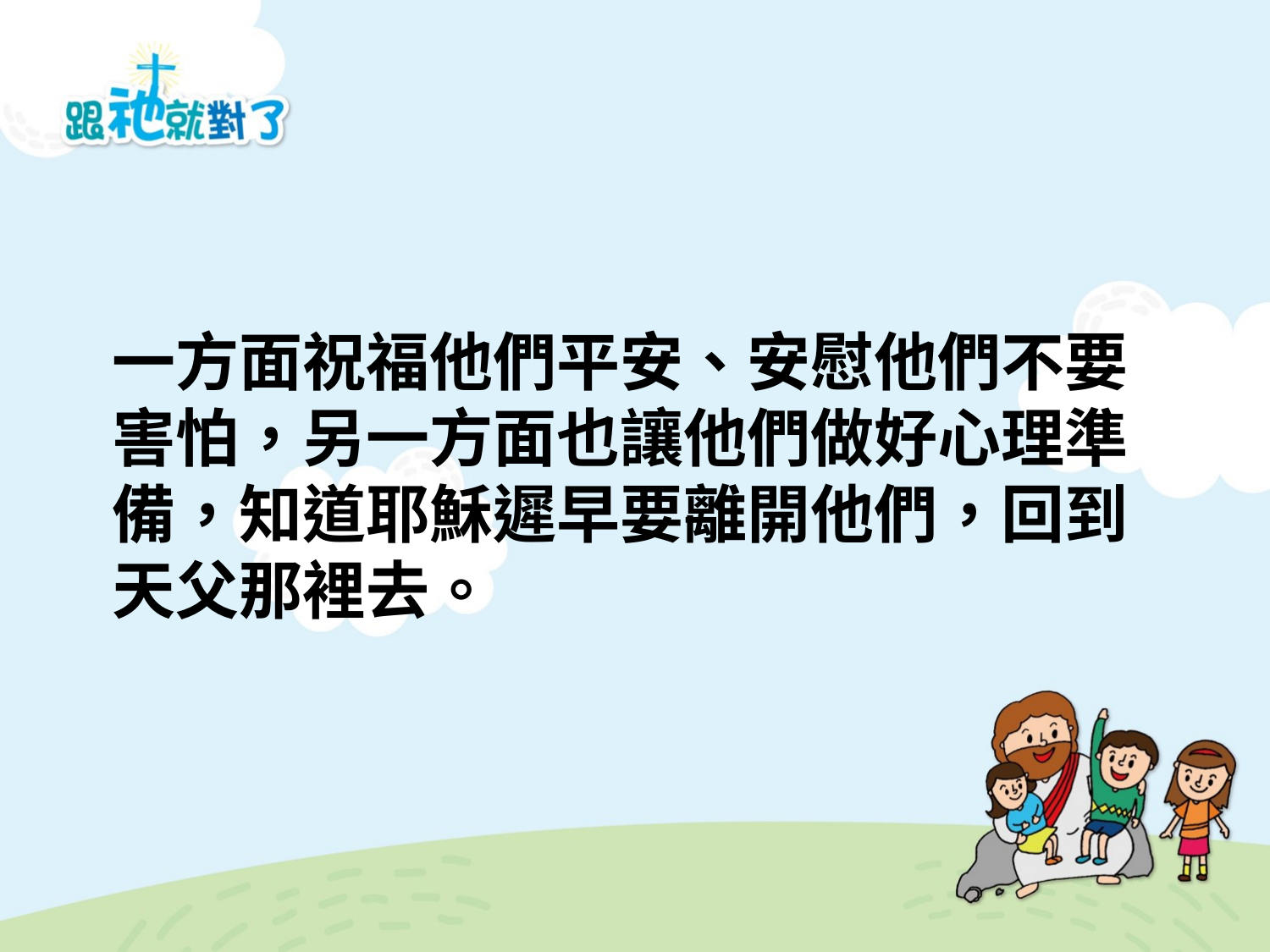

一方面祝福他們平安、安慰他們不要害怕，另一方面也讓他們做好心理準備，知道耶穌遲早要離開他們，回到天父那裡去。